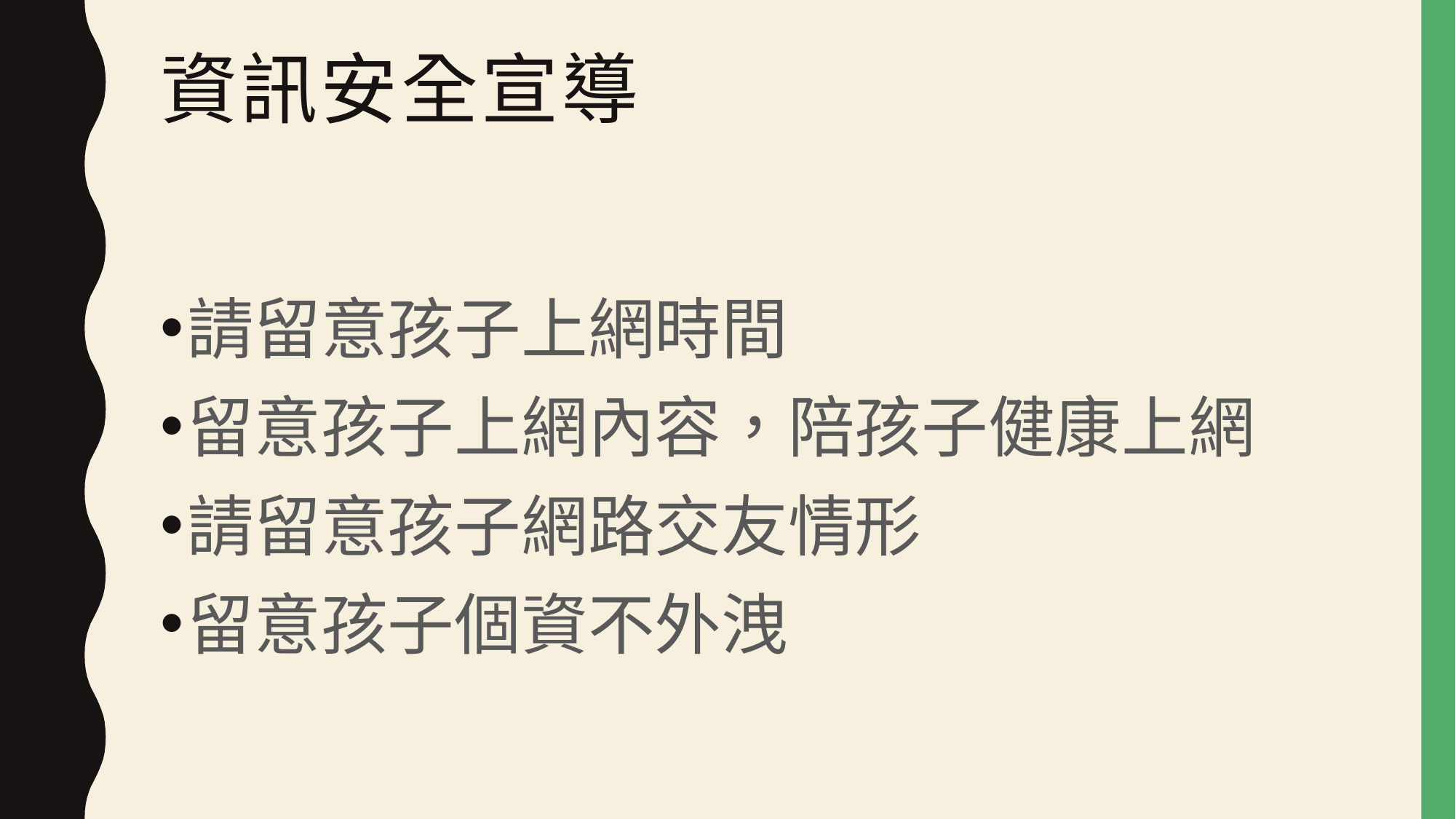

# 資訊安全宣導
請留意孩子上網時間
留意孩子上網內容，陪孩子健康上網
請留意孩子網路交友情形
留意孩子個資不外洩